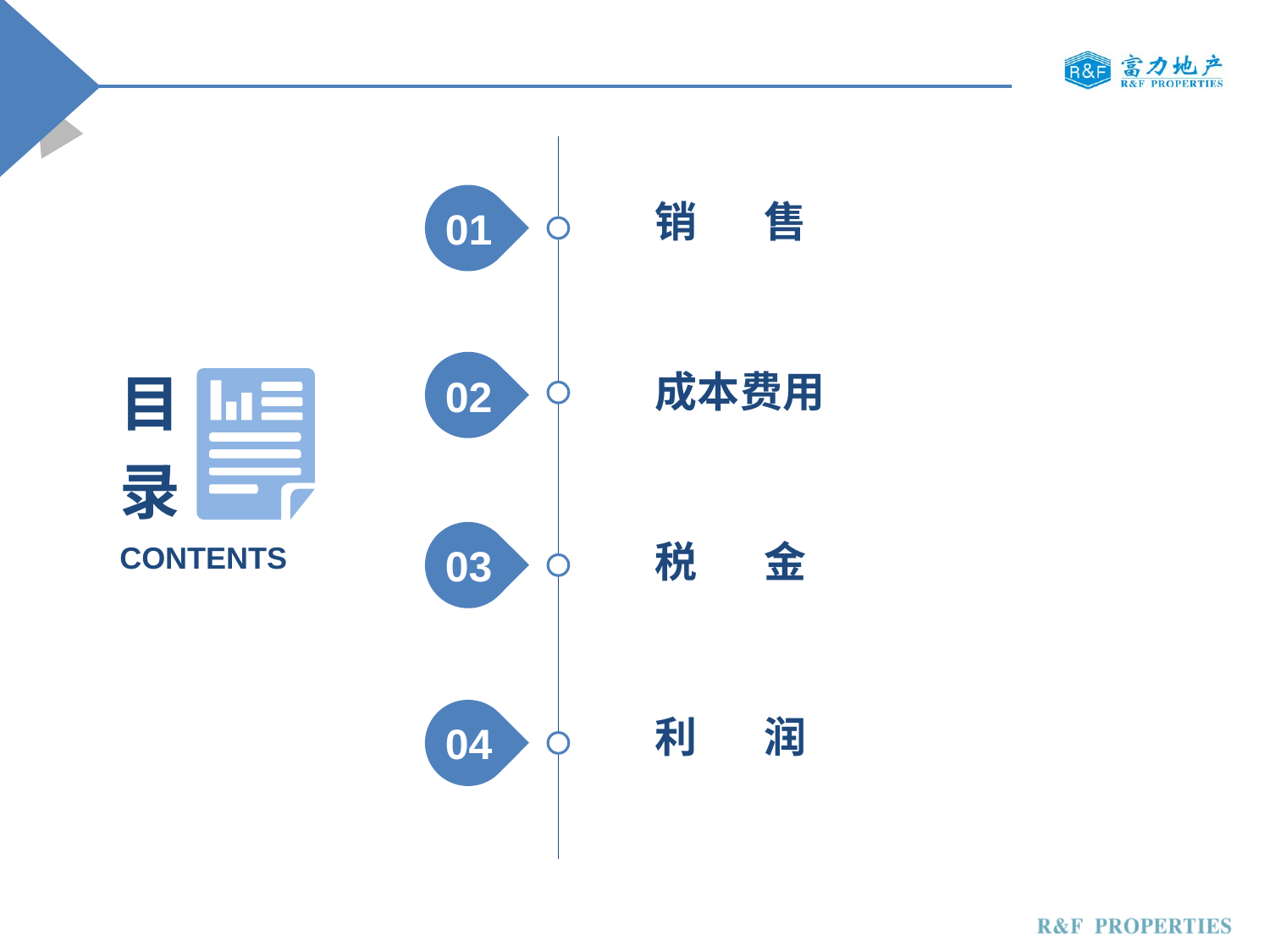

01

02

03

04

销       售
目录

CONTENTS
成本费用
税       金
利       润